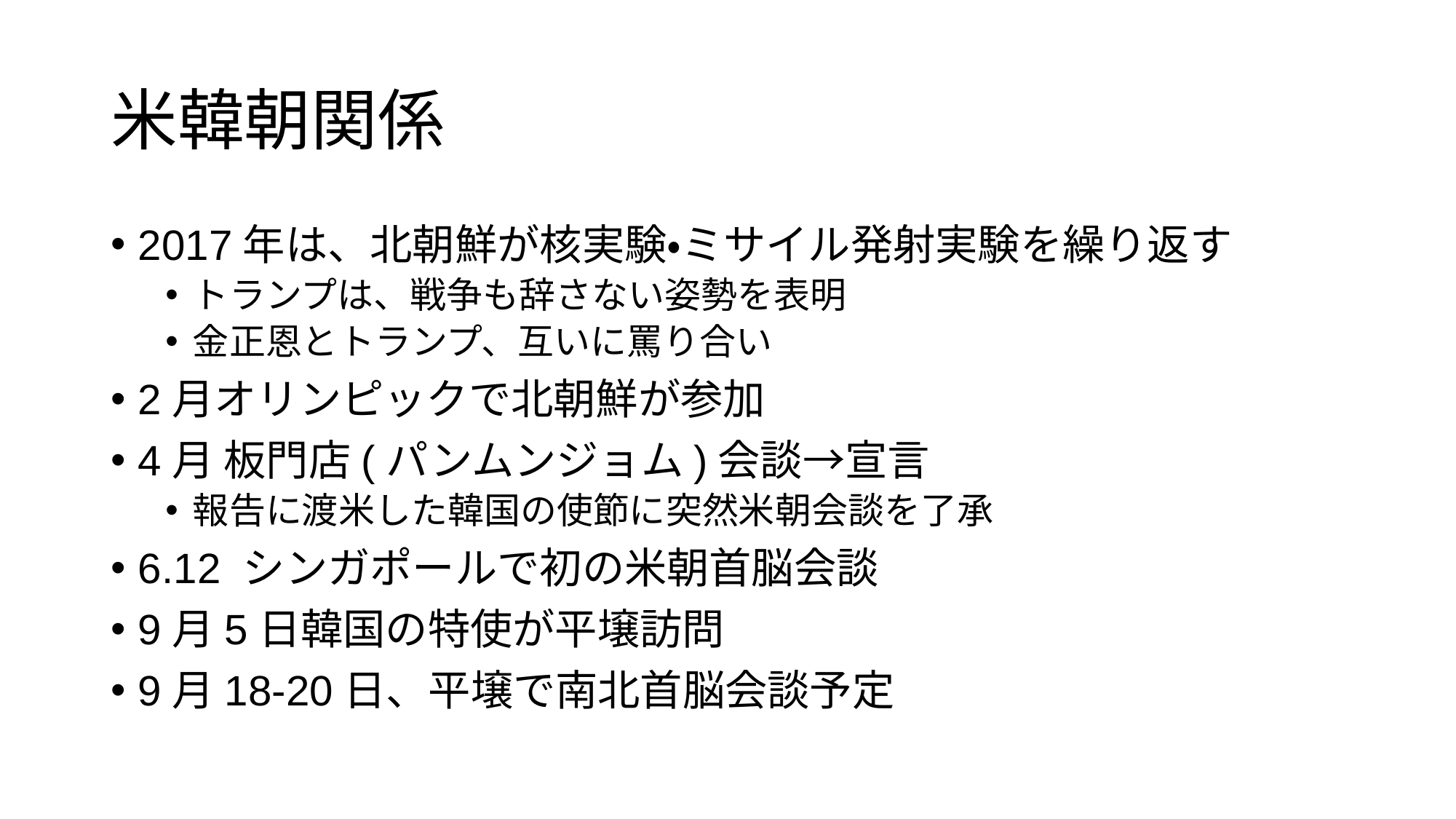

# 米韓朝関係
2017年は、北朝鮮が核実験・ミサイル発射実験を繰り返す
トランプは、戦争も辞さない姿勢を表明
金正恩とトランプ、互いに罵り合い
2月オリンピックで北朝鮮が参加
4月 板門店(パンムンジョム)会談→宣言
報告に渡米した韓国の使節に突然米朝会談を了承
6.12 シンガポールで初の米朝首脳会談
9月5日韓国の特使が平壌訪問
9月18-20日、平壌で南北首脳会談予定